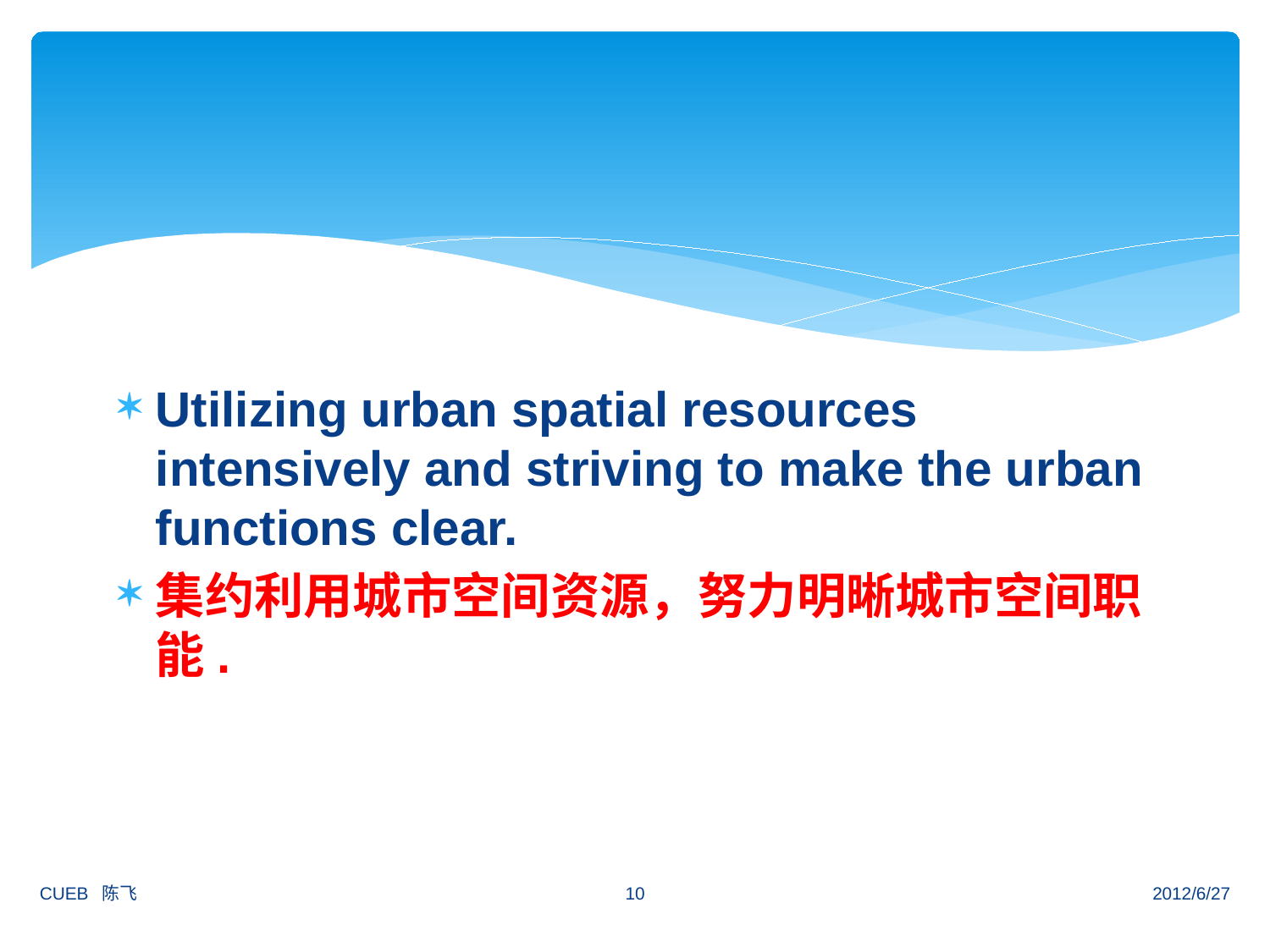

#
Utilizing urban spatial resources intensively and striving to make the urban functions clear.
集约利用城市空间资源，努力明晰城市空间职能.
10
CUEB  陈飞
2012/6/27